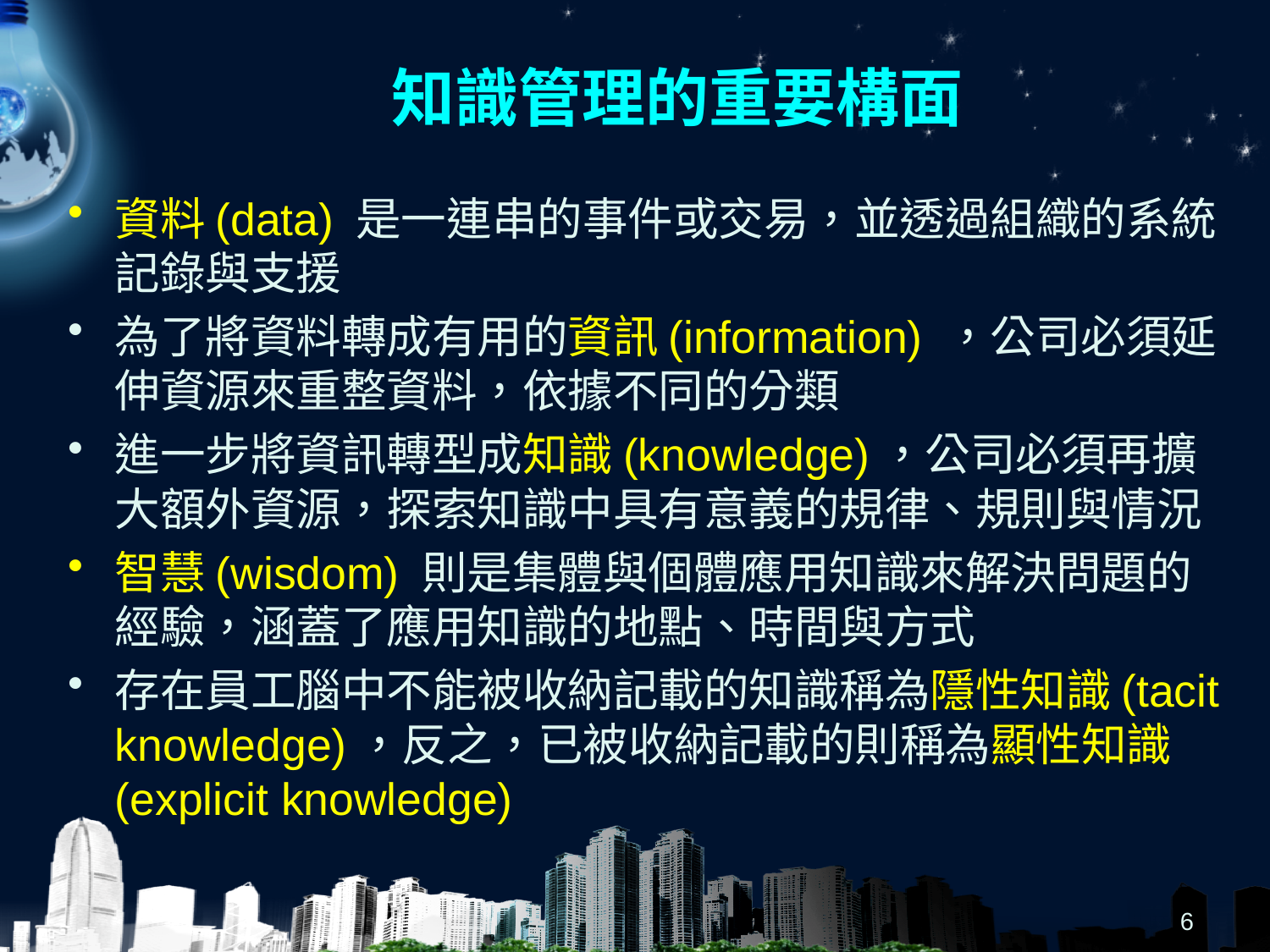

# 知識管理的重要構面
資料(data) 是一連串的事件或交易，並透過組織的系統記錄與支援
為了將資料轉成有用的資訊(information) ，公司必須延伸資源來重整資料，依據不同的分類
進一步將資訊轉型成知識(knowledge)，公司必須再擴大額外資源，探索知識中具有意義的規律、規則與情況
智慧(wisdom) 則是集體與個體應用知識來解決問題的經驗，涵蓋了應用知識的地點、時間與方式
存在員工腦中不能被收納記載的知識稱為隱性知識(tacit knowledge)，反之，已被收納記載的則稱為顯性知識(explicit knowledge)
6